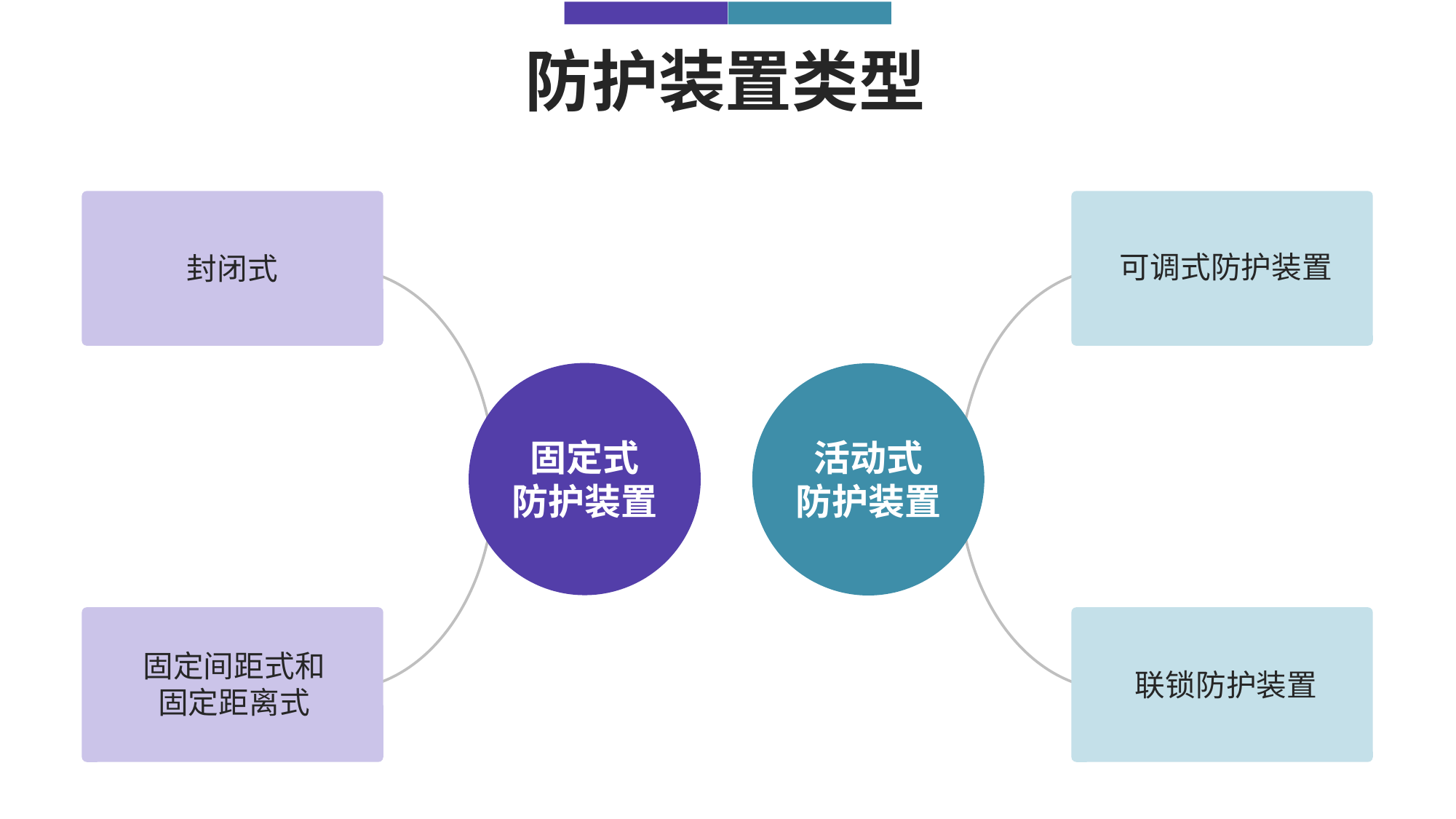

防护装置类型

可调式防护装置
封闭式

活动式
防护装置
固定式
防护装置

固定间距式和固定距离式
联锁防护装置